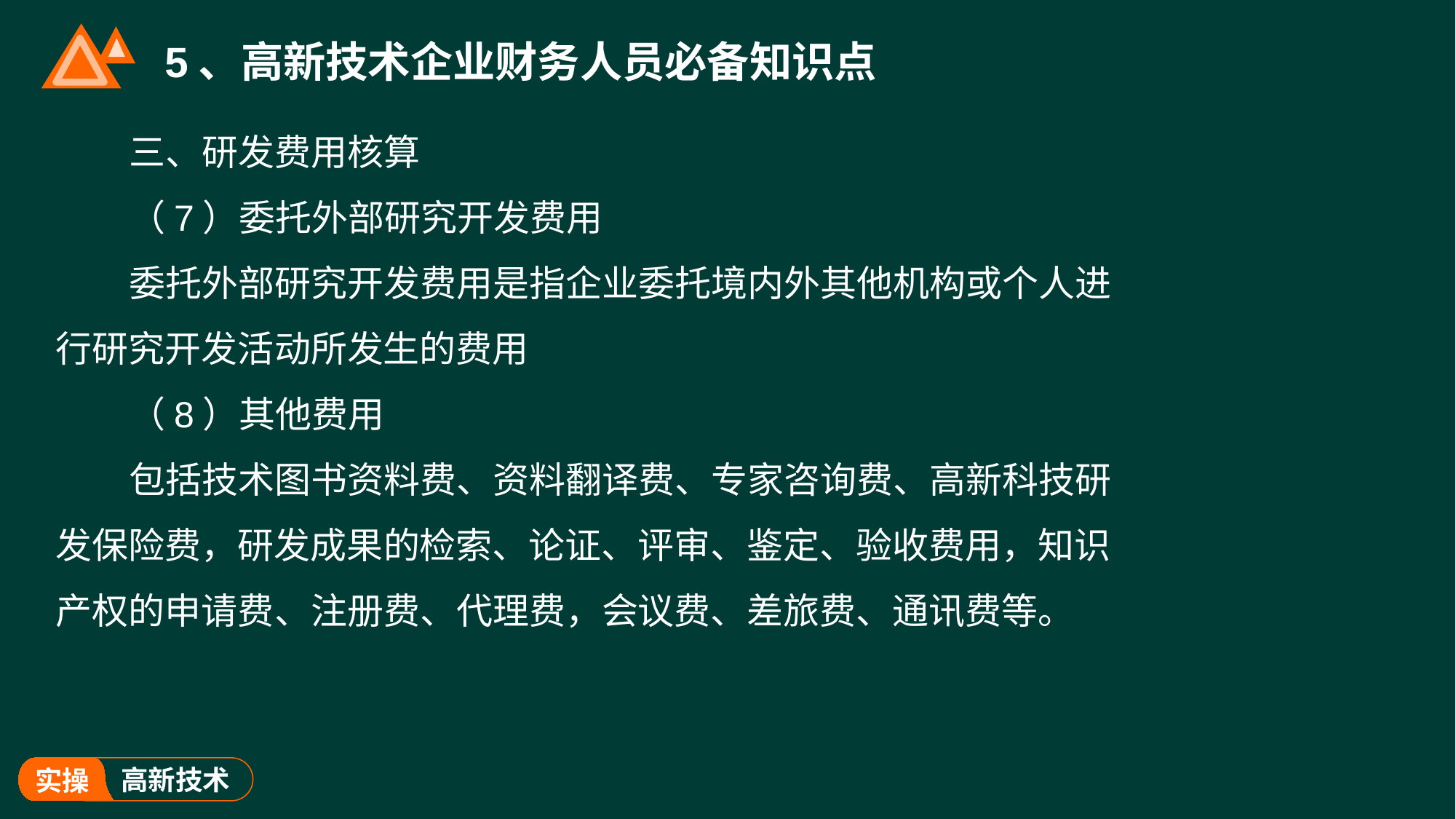

# 5、高新技术企业财务人员必备知识点
三、研发费用核算
（7）委托外部研究开发费用
委托外部研究开发费用是指企业委托境内外其他机构或个人进行研究开发活动所发生的费用
（8）其他费用
包括技术图书资料费、资料翻译费、专家咨询费、高新科技研发保险费，研发成果的检索、论证、评审、鉴定、验收费用，知识产权的申请费、注册费、代理费，会议费、差旅费、通讯费等。